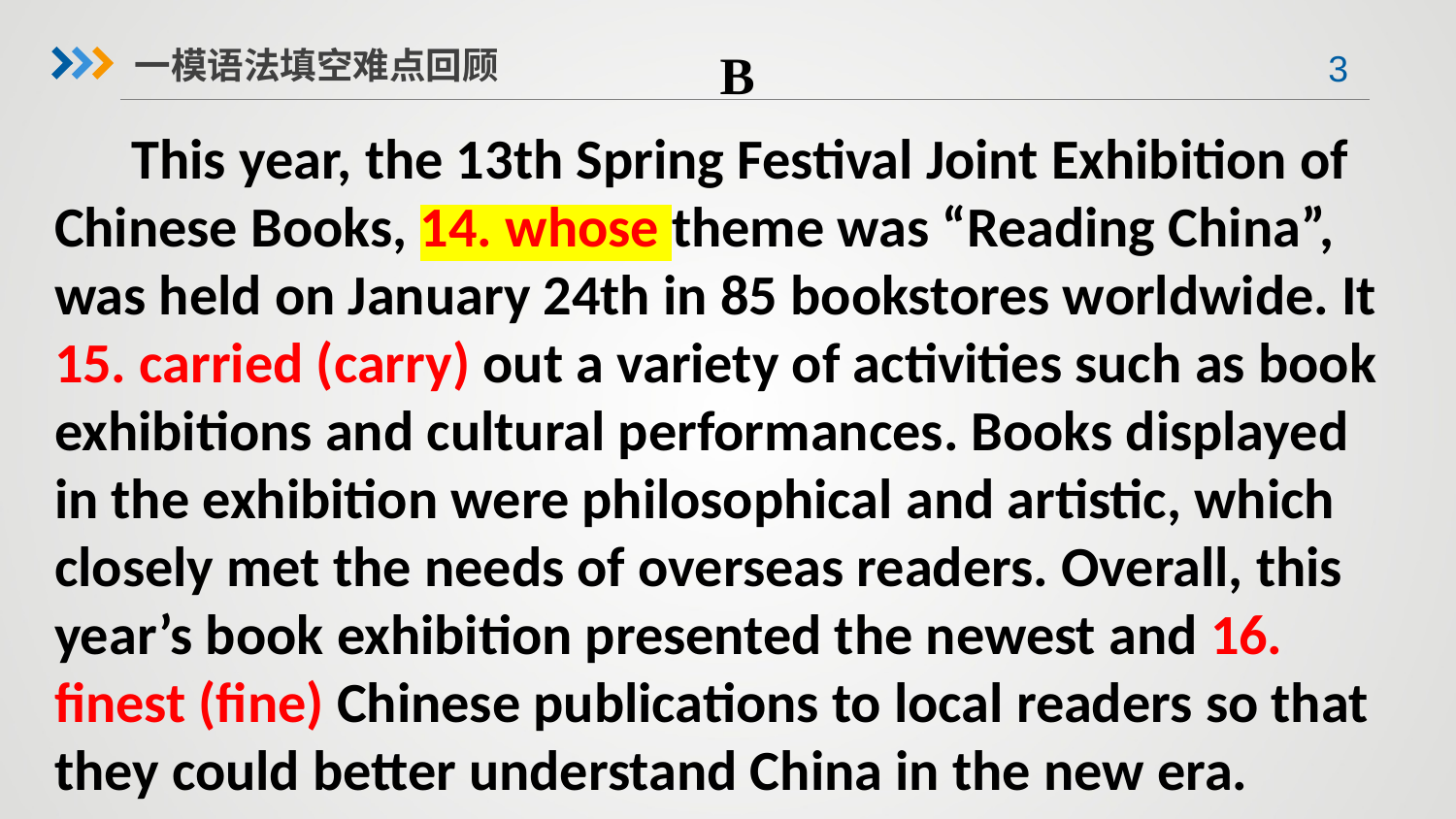

B
一模语法填空难点回顾
      This year, the 13th Spring Festival Joint Exhibition of Chinese Books, 14. whose theme was “Reading China”, was held on January 24th in 85 bookstores worldwide. It 15. carried (carry) out a variety of activities such as book exhibitions and cultural performances. Books displayed in the exhibition were philosophical and artistic, which closely met the needs of overseas readers. Overall, this year’s book exhibition presented the newest and 16. finest (fine) Chinese publications to local readers so that they could better understand China in the new era.